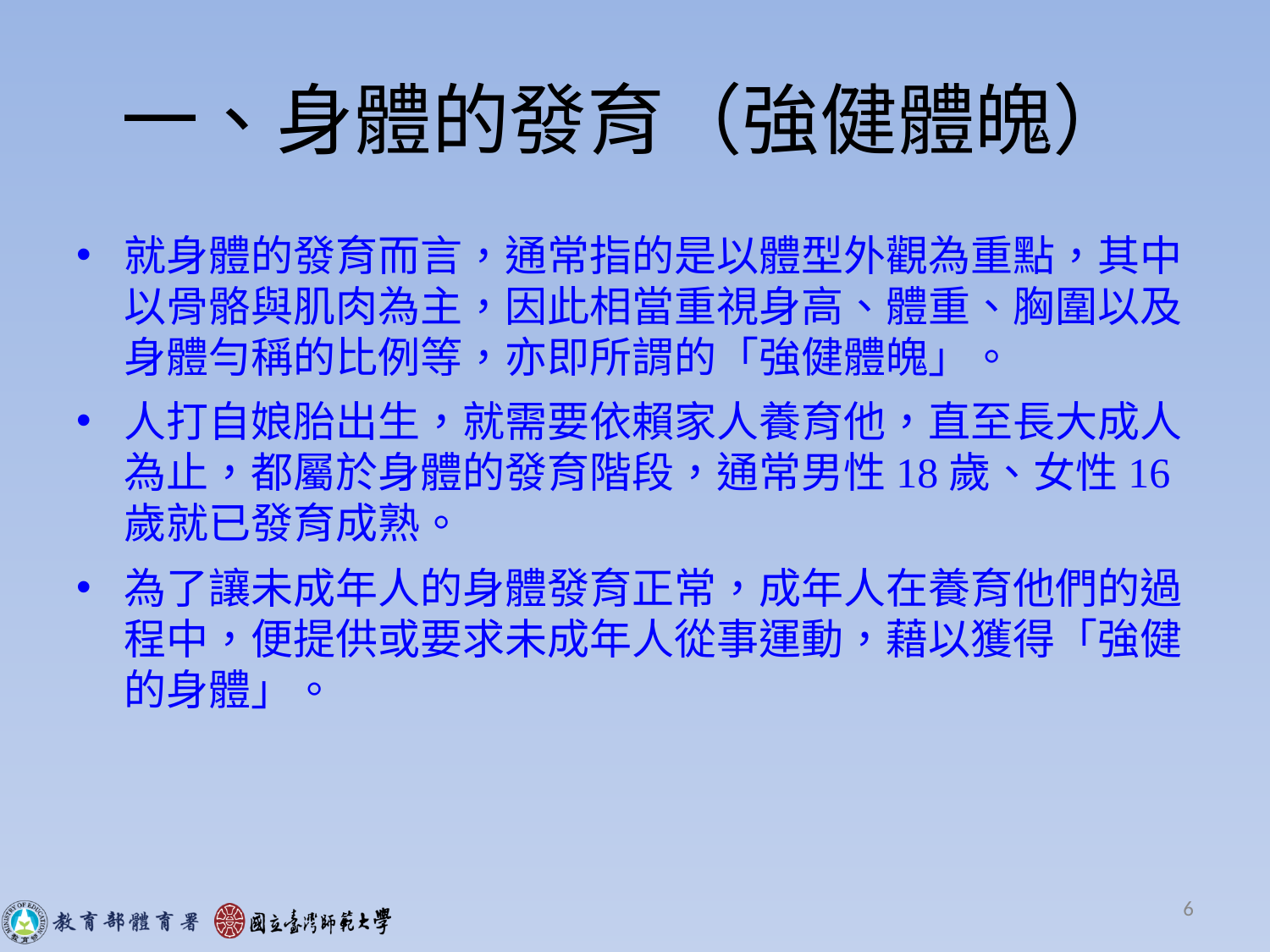

# 一、身體的發育（強健體魄）
就身體的發育而言，通常指的是以體型外觀為重點，其中以骨骼與肌肉為主，因此相當重視身高、體重、胸圍以及身體勻稱的比例等，亦即所謂的「強健體魄」。
人打自娘胎出生，就需要依賴家人養育他，直至長大成人為止，都屬於身體的發育階段，通常男性18歲、女性16歲就已發育成熟。
為了讓未成年人的身體發育正常，成年人在養育他們的過程中，便提供或要求未成年人從事運動，藉以獲得「強健的身體」。
6